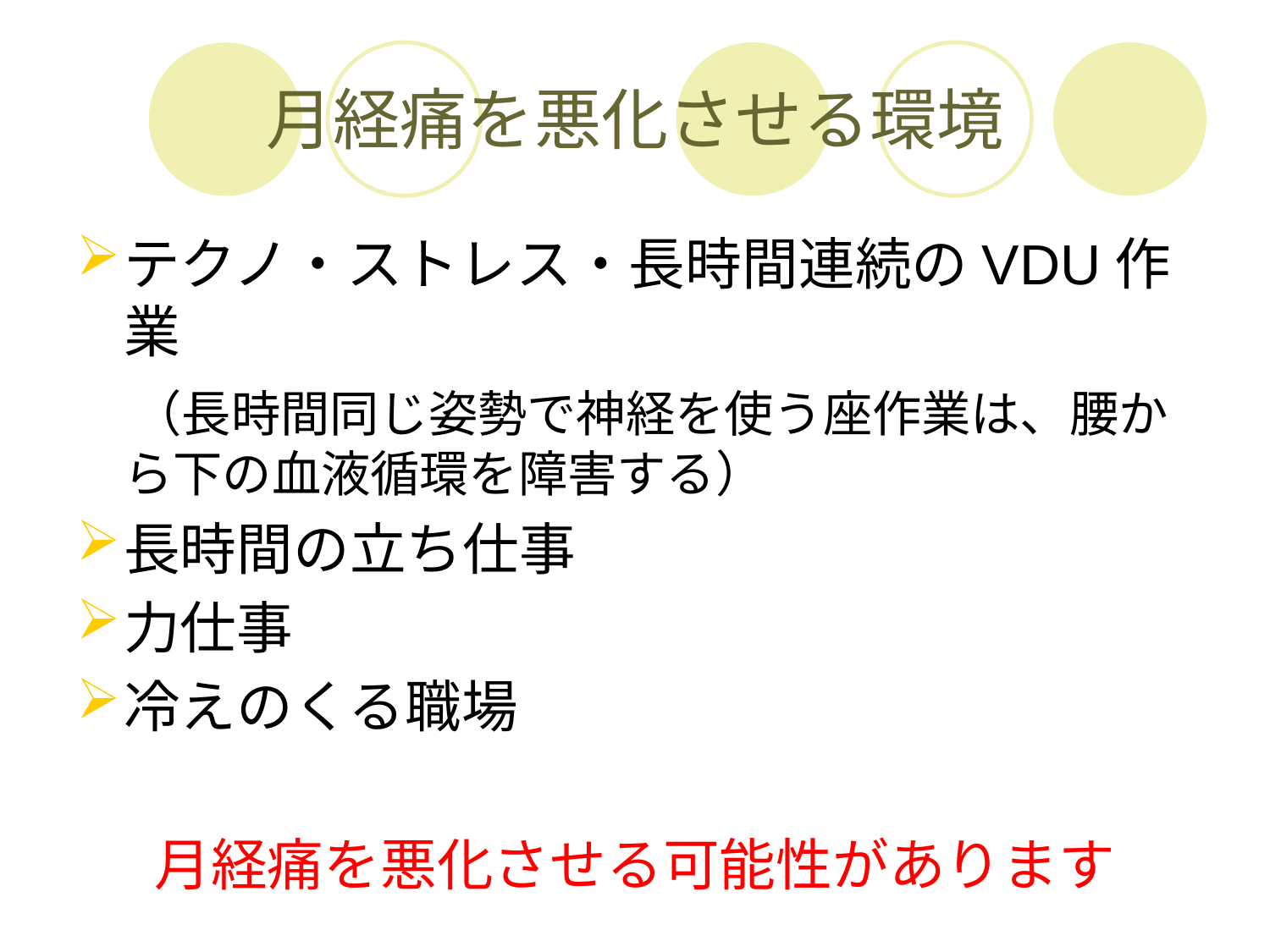

# 月経痛を悪化させる環境
テクノ・ストレス・長時間連続のVDU作業
　（長時間同じ姿勢で神経を使う座作業は、腰から下の血液循環を障害する）
長時間の立ち仕事
力仕事
冷えのくる職場

月経痛を悪化させる可能性があります